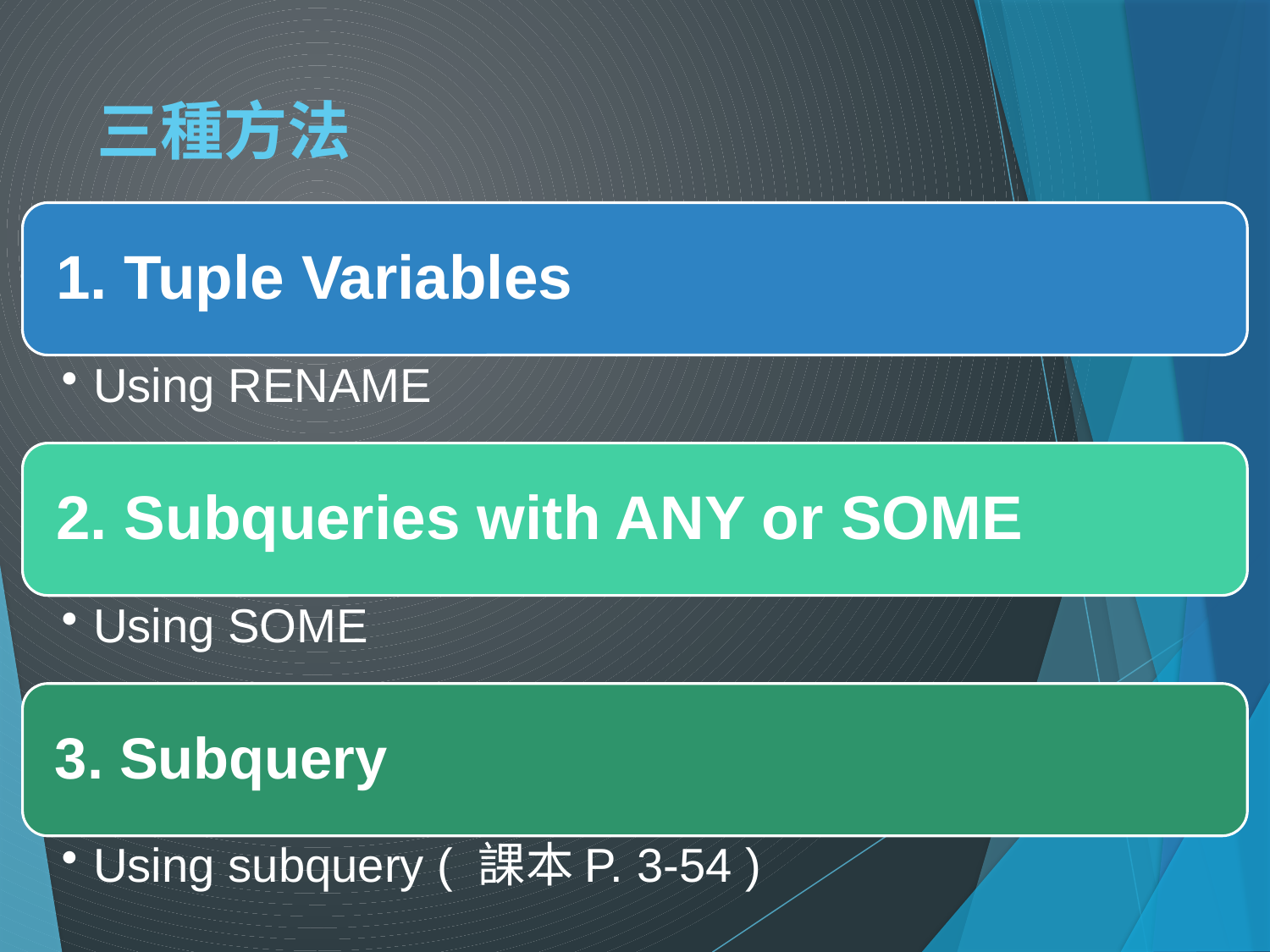

# 三種方法
1. Tuple Variables
Using RENAME
2. Subqueries with ANY or SOME
Using SOME
3. Subquery
Using subquery ( 課本P. 3-54 )